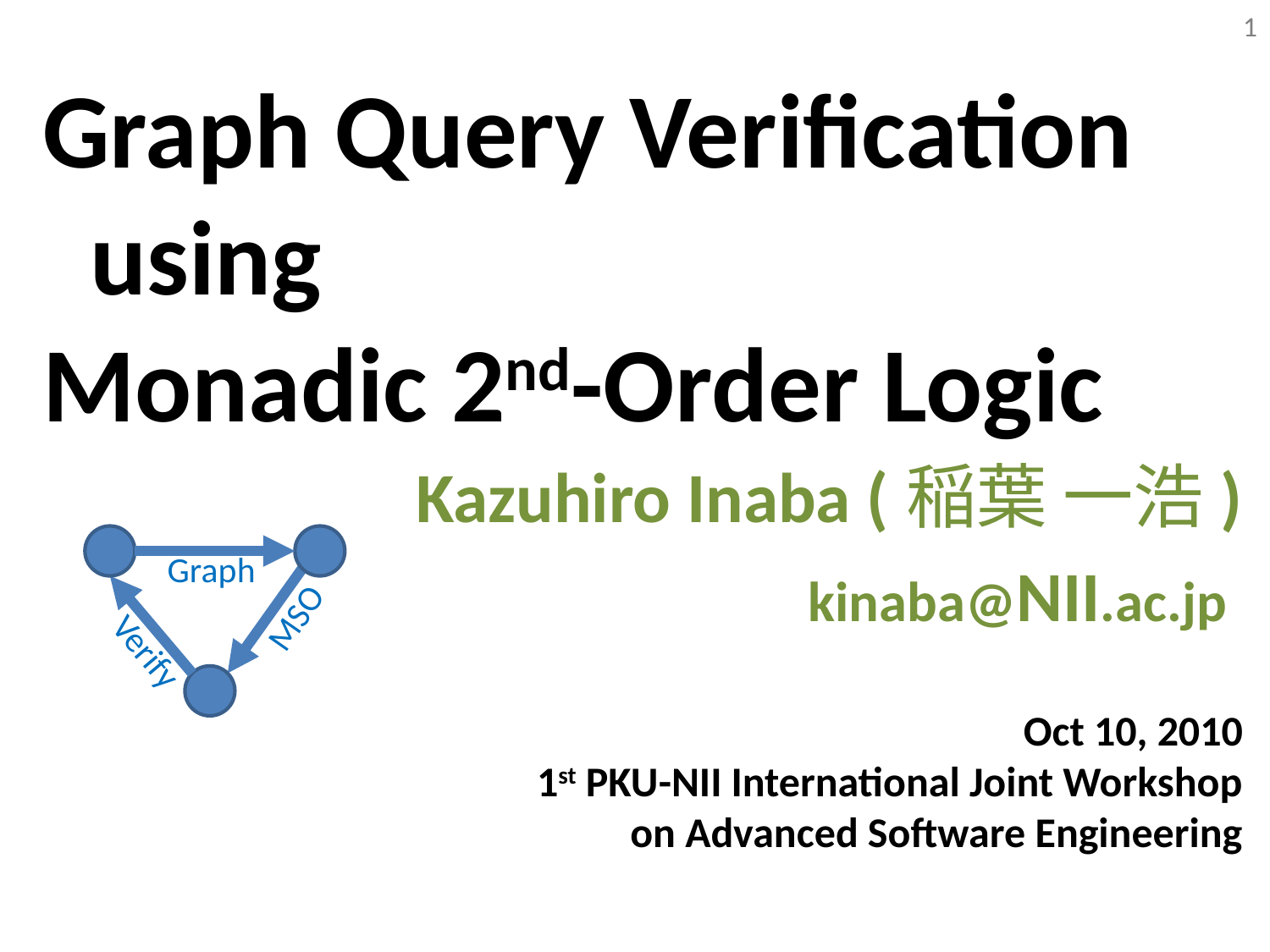

# Graph Query Verification using Monadic 2nd-Order Logic
Kazuhiro Inaba (稲葉 一浩)
kinaba@NII.ac.jp

Oct 10, 2010
1st PKU-NII International Joint Workshop
 on Advanced Software Engineering

Graph
MSO
Verify